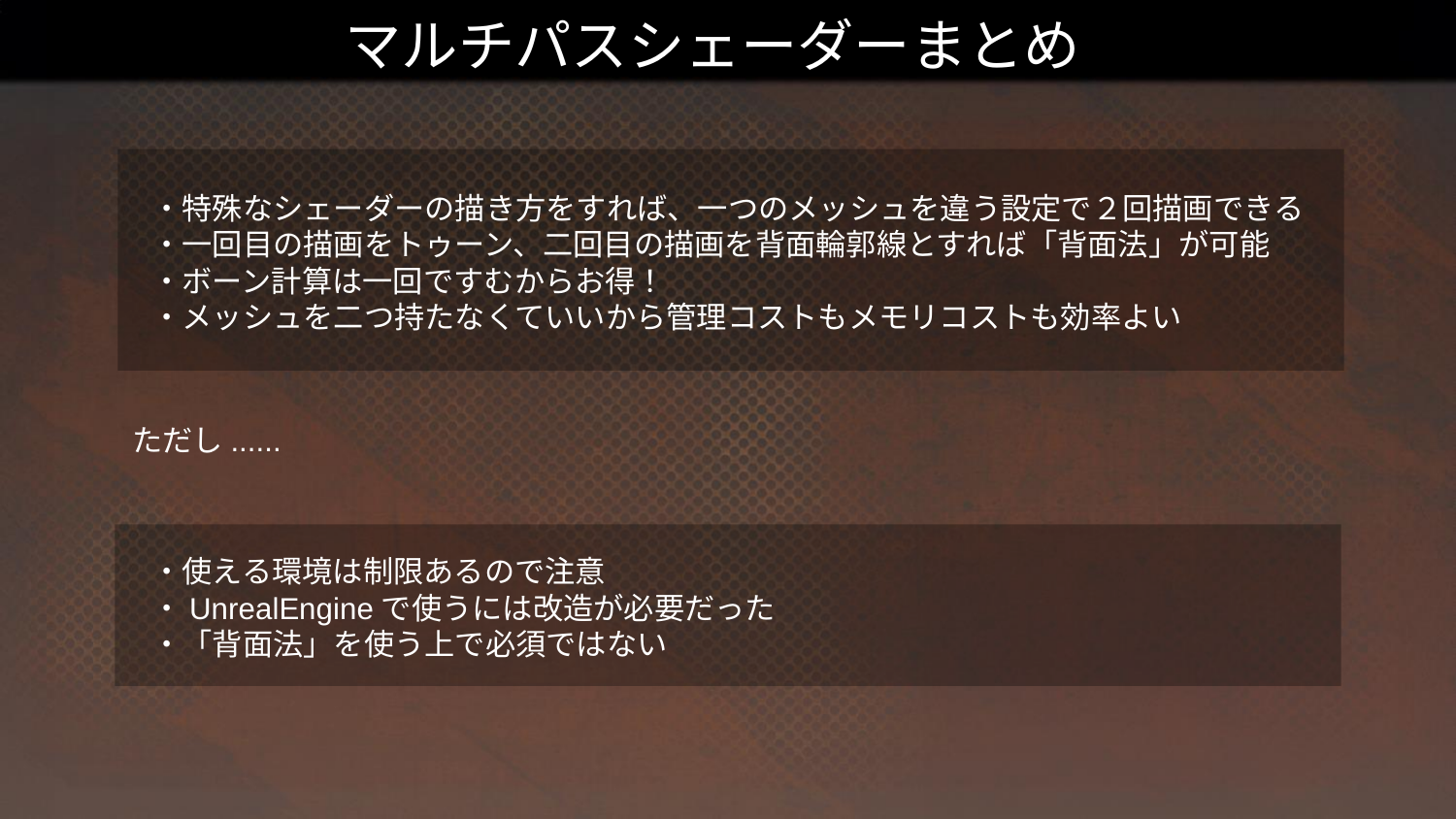

# マルチパスシェーダーまとめ

・特殊なシェーダーの描き方をすれば、一つのメッシュを違う設定で２回描画できる
・一回目の描画をトゥーン、二回目の描画を背面輪郭線とすれば「背面法」が可能
・ボーン計算は一回ですむからお得！
・メッシュを二つ持たなくていいから管理コストもメモリコストも効率よい
ただし......

・使える環境は制限あるので注意
・UnrealEngineで使うには改造が必要だった
・「背面法」を使う上で必須ではない